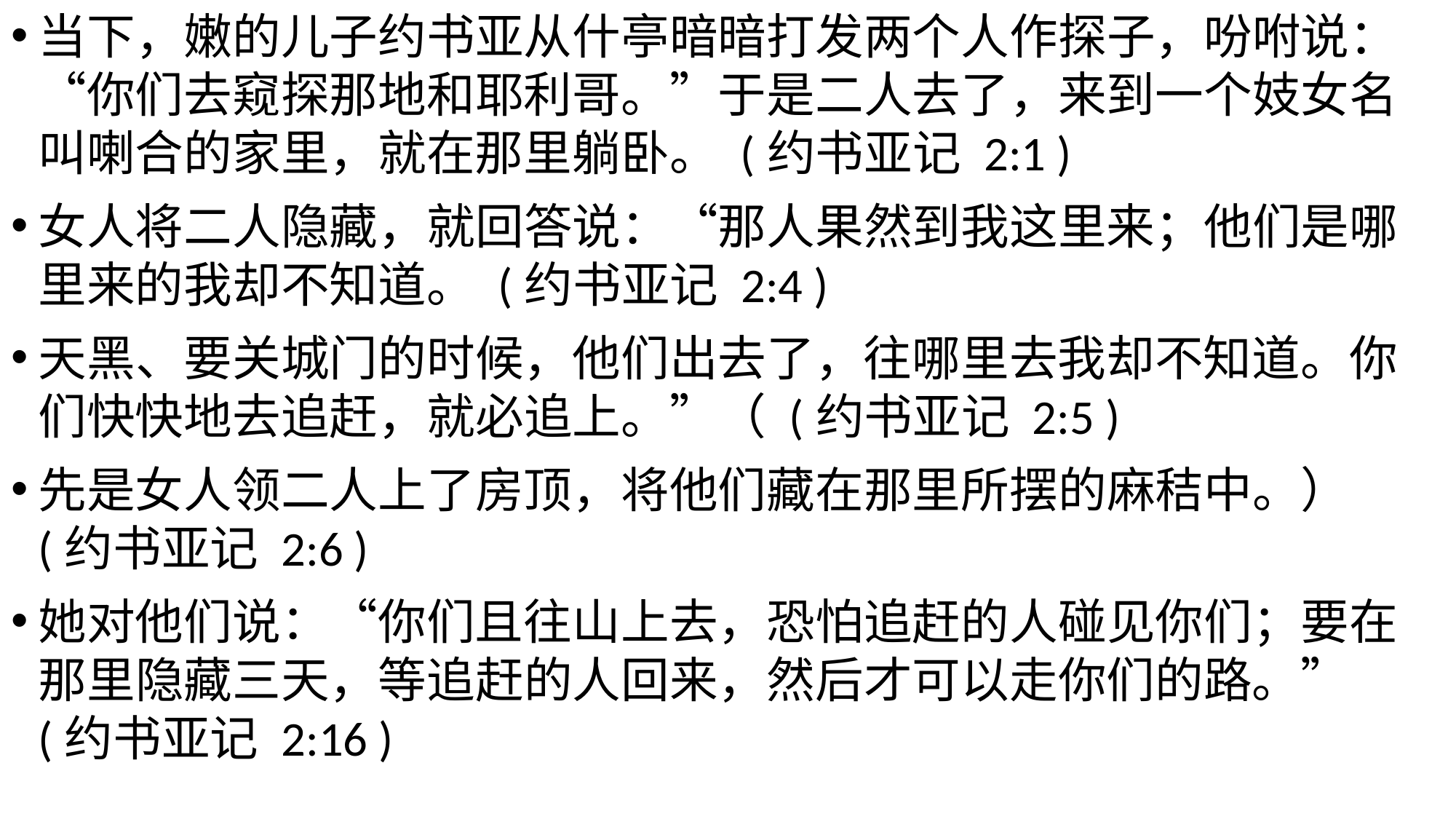

当下，嫩的儿子约书亚从什亭暗暗打发两个人作探子，吩咐说：“你们去窥探那地和耶利哥。”于是二人去了，来到一个妓女名叫喇合的家里，就在那里躺卧。 (约书亚记 2:1 )
女人将二人隐藏，就回答说：“那人果然到我这里来；他们是哪里来的我却不知道。 (约书亚记 2:4 )
天黑、要关城门的时候，他们出去了，往哪里去我却不知道。你们快快地去追赶，就必追上。”（ (约书亚记 2:5 )
先是女人领二人上了房顶，将他们藏在那里所摆的麻秸中。） (约书亚记 2:6 )
她对他们说：“你们且往山上去，恐怕追赶的人碰见你们；要在那里隐藏三天，等追赶的人回来，然后才可以走你们的路。” (约书亚记 2:16 )